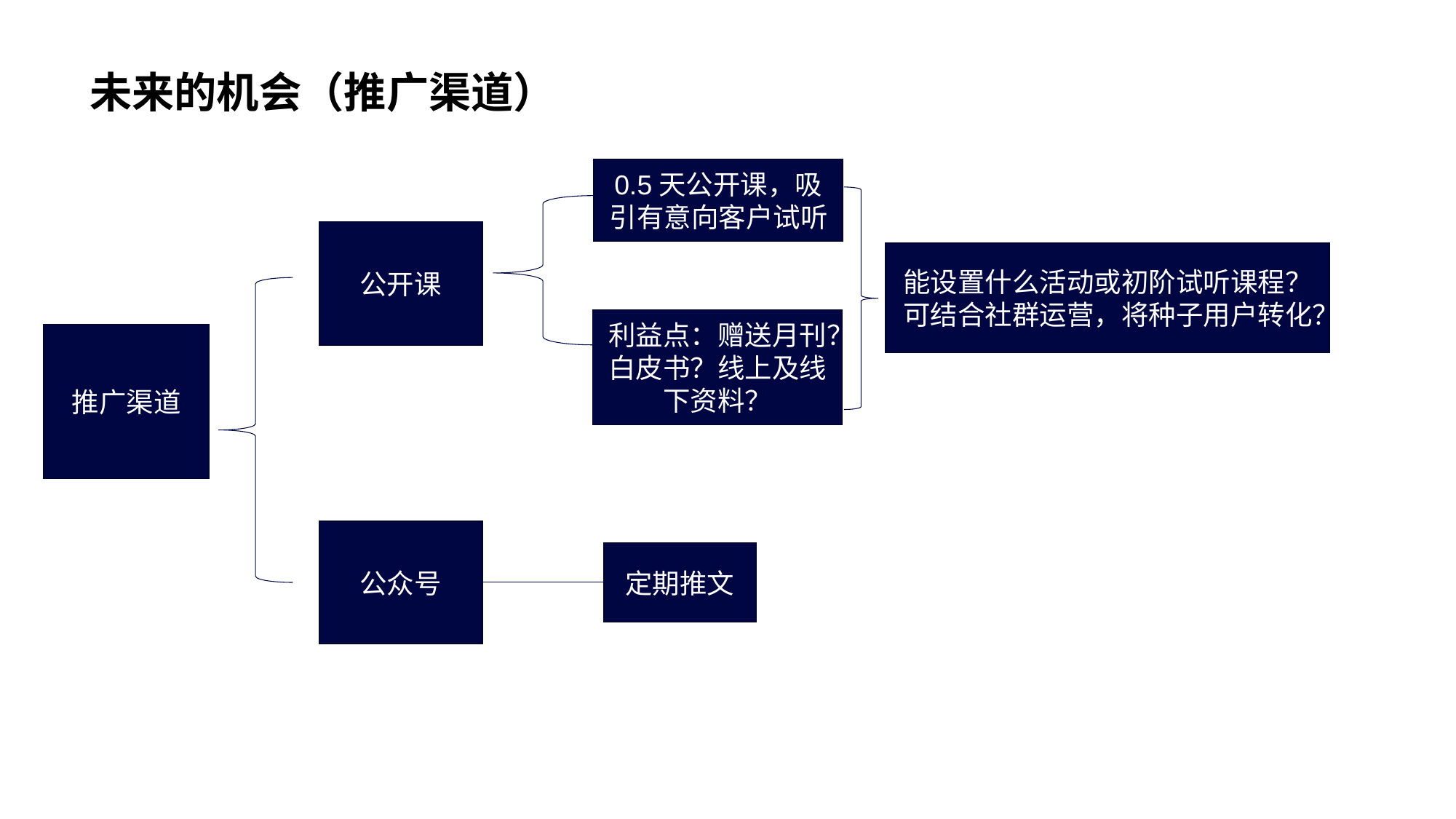

未来的机会（推广渠道）
0.5天公开课，吸引有意向客户试听

公开课
能设置什么活动或初阶试听课程？可结合社群运营，将种子用户转化？

利益点：赠送月刊？白皮书？线上及线下资料？
推广渠道
公众号
定期推文